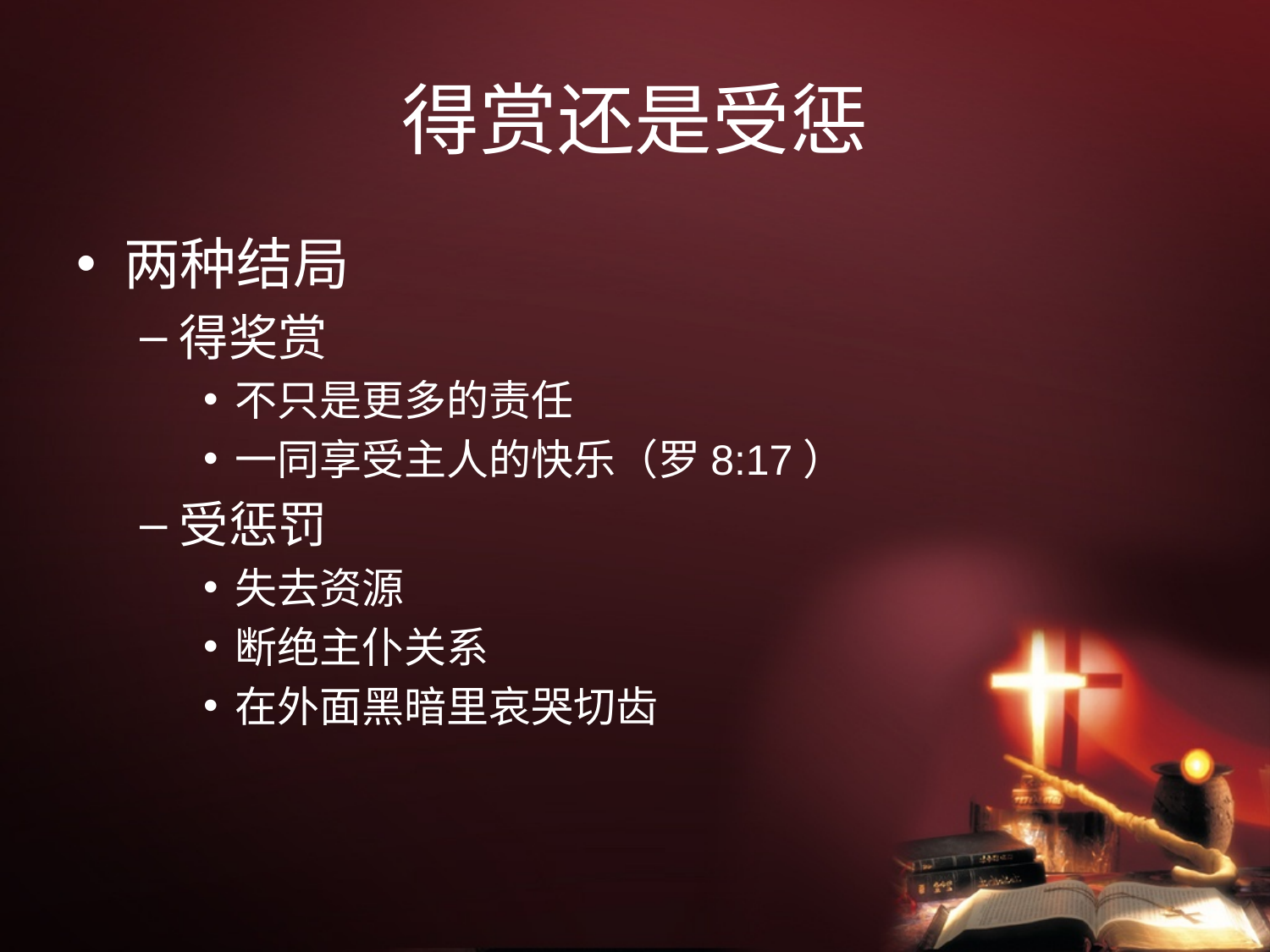

# 得赏还是受惩
两种结局
得奖赏
不只是更多的责任
一同享受主人的快乐（罗8:17）
受惩罚
失去资源
断绝主仆关系
在外面黑暗里哀哭切齿